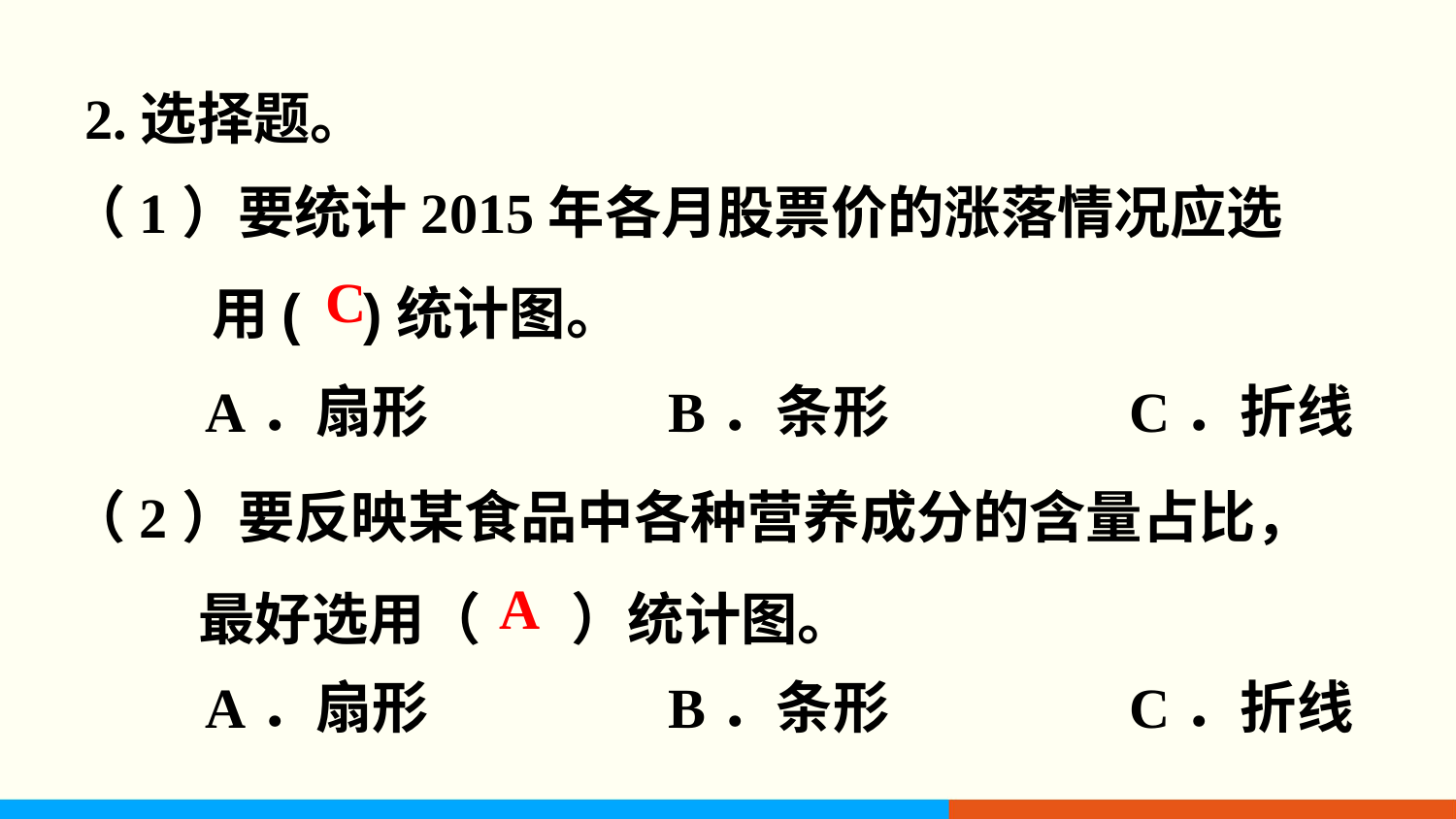

2.选择题。
（1）要统计2015年各月股票价的涨落情况应选
          用(    )统计图。

（2）要反映某食品中各种营养成分的含量占比，
         最好选用（       ）统计图。
C
 A．扇形　　　　B．条形　　　　C．折线
A
 A．扇形　　　　B．条形　　　　C．折线